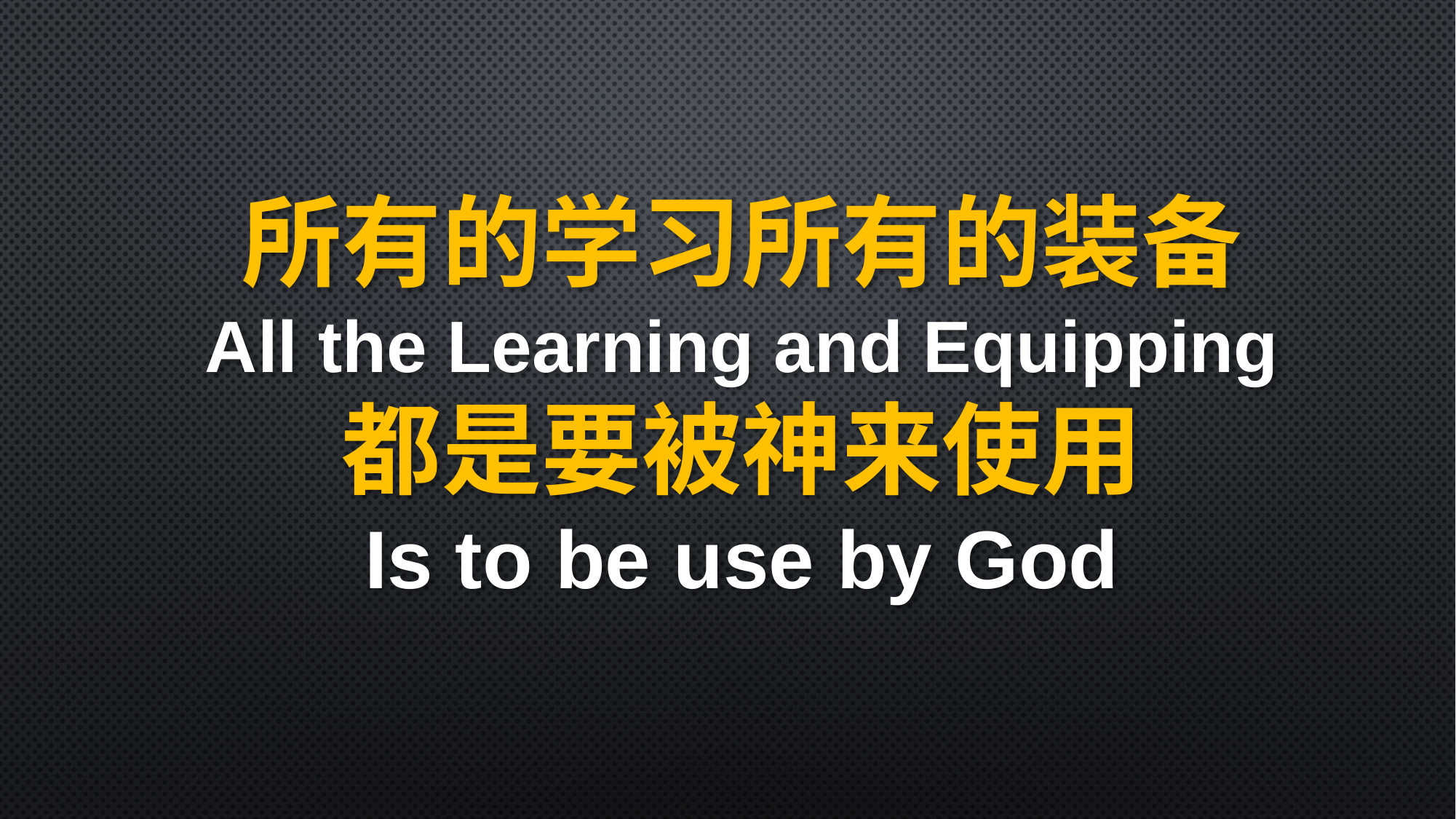

所有的学习所有的装备
All the Learning and Equipping
都是要被神来使用
Is to be use by God